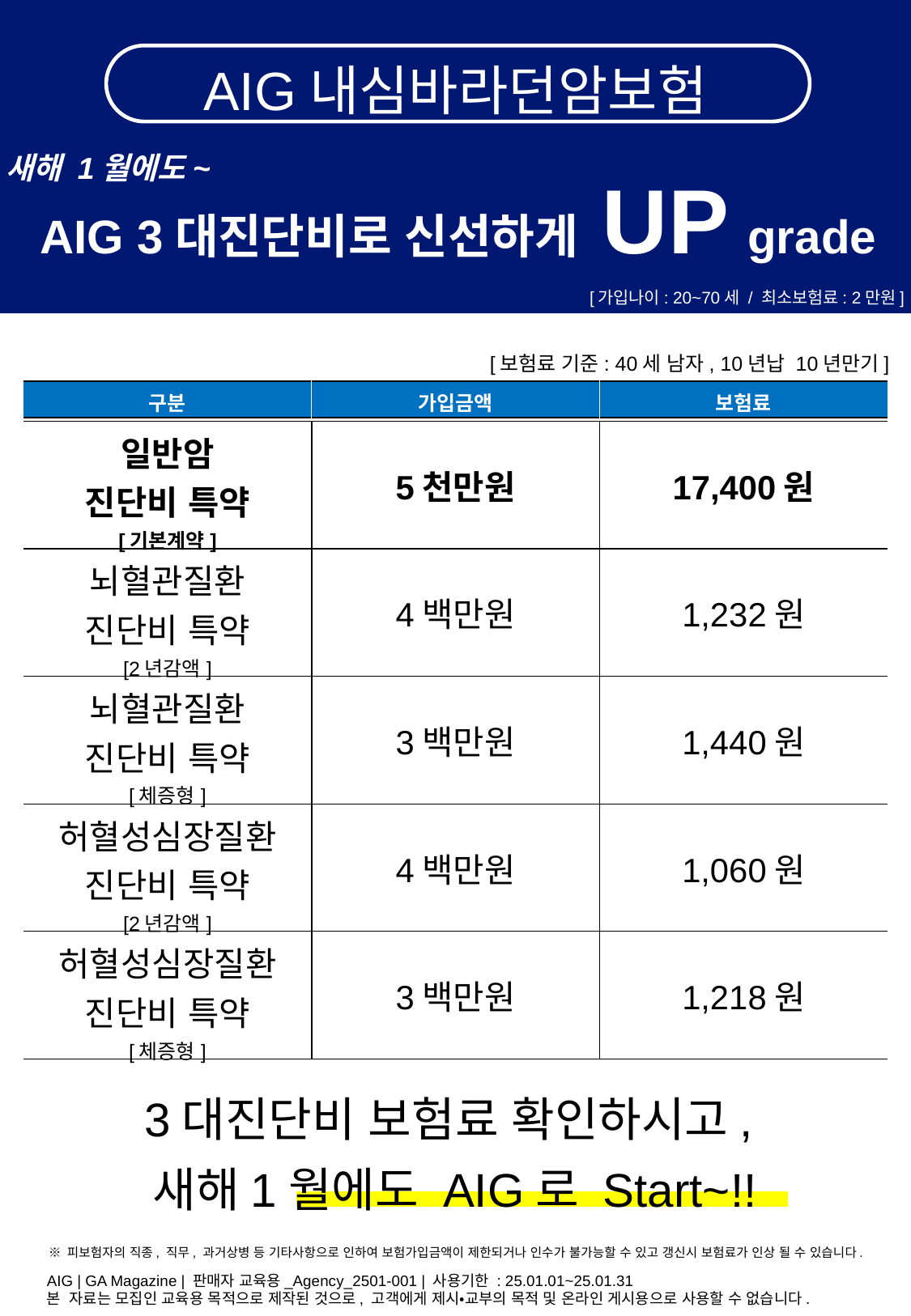

AIG내심바라던암보험
AIG 3대진단비로 신선하게 UP grade
새해 1월에도~
[가입나이: 20~70세 / 최소보험료: 2만원]
[보험료 기준: 40세 남자, 10년납 10년만기]
| 구분 | 가입금액 | 보험료 |
| --- | --- | --- |
| 일반암 진단비 특약 [기본계약] | 5천만원 | 17,400원 |
| --- | --- | --- |
| 뇌혈관질환 진단비 특약 [2년감액] | 4백만원 | 1,232원 |
| 뇌혈관질환 진단비 특약 [체증형] | 3백만원 | 1,440원 |
| 허혈성심장질환 진단비 특약 [2년감액] | 4백만원 | 1,060원 |
| 허혈성심장질환 진단비 특약 [체증형] | 3백만원 | 1,218원 |
3대진단비 보험료 확인하시고,
새해1월에도 AIG로 Start~!!

※ 피보험자의 직종, 직무, 과거상병 등 기타사항으로 인하여 보험가입금액이 제한되거나 인수가 불가능할 수 있고 갱신시 보험료가 인상 될 수 있습니다.